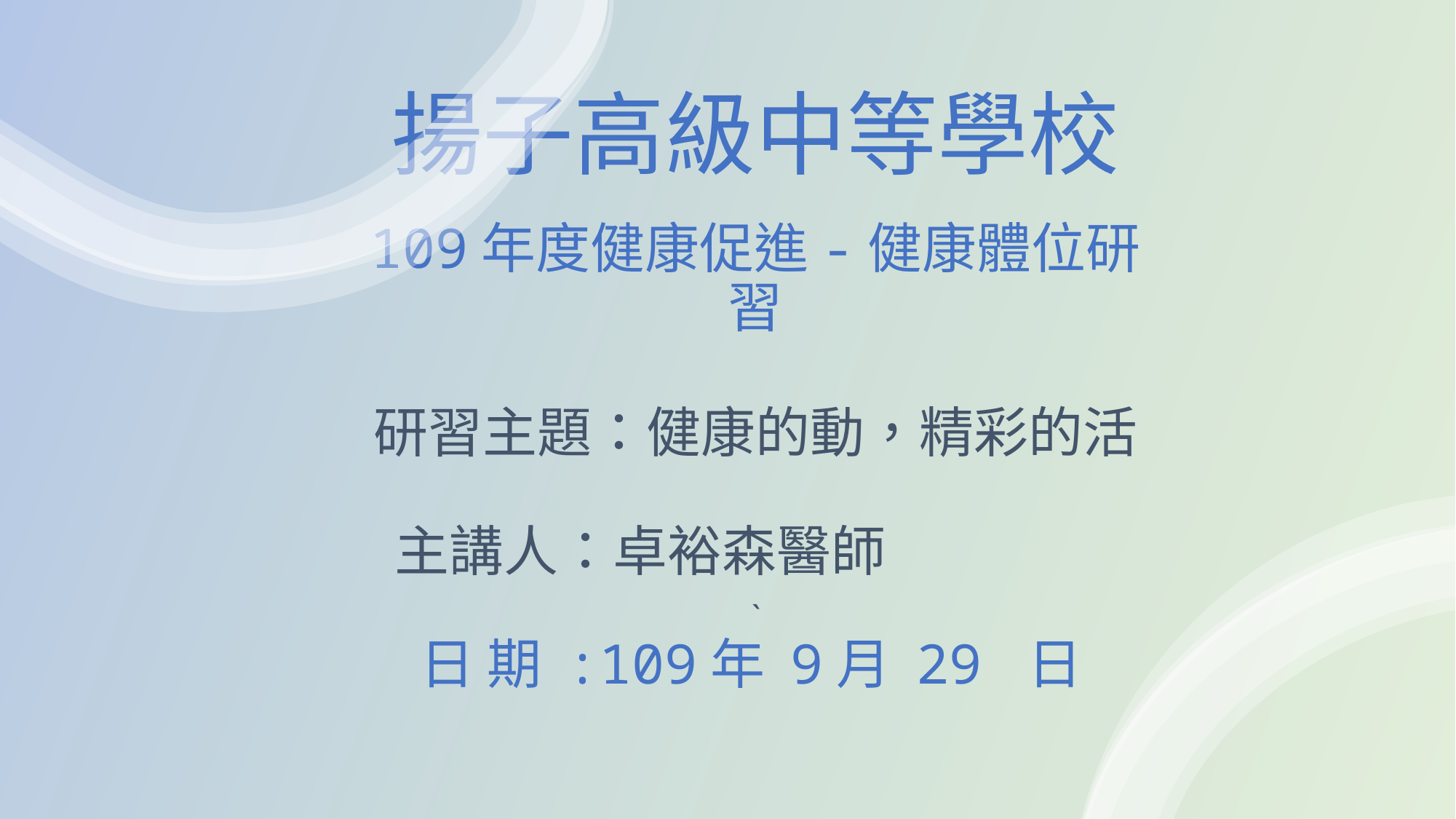

# 揚子高級中等學校
109年度健康促進-健康體位研習
研習主題：健康的動，精彩的活

   主講人：卓裕森醫師
`

  日 期 :109年 9月 29 日